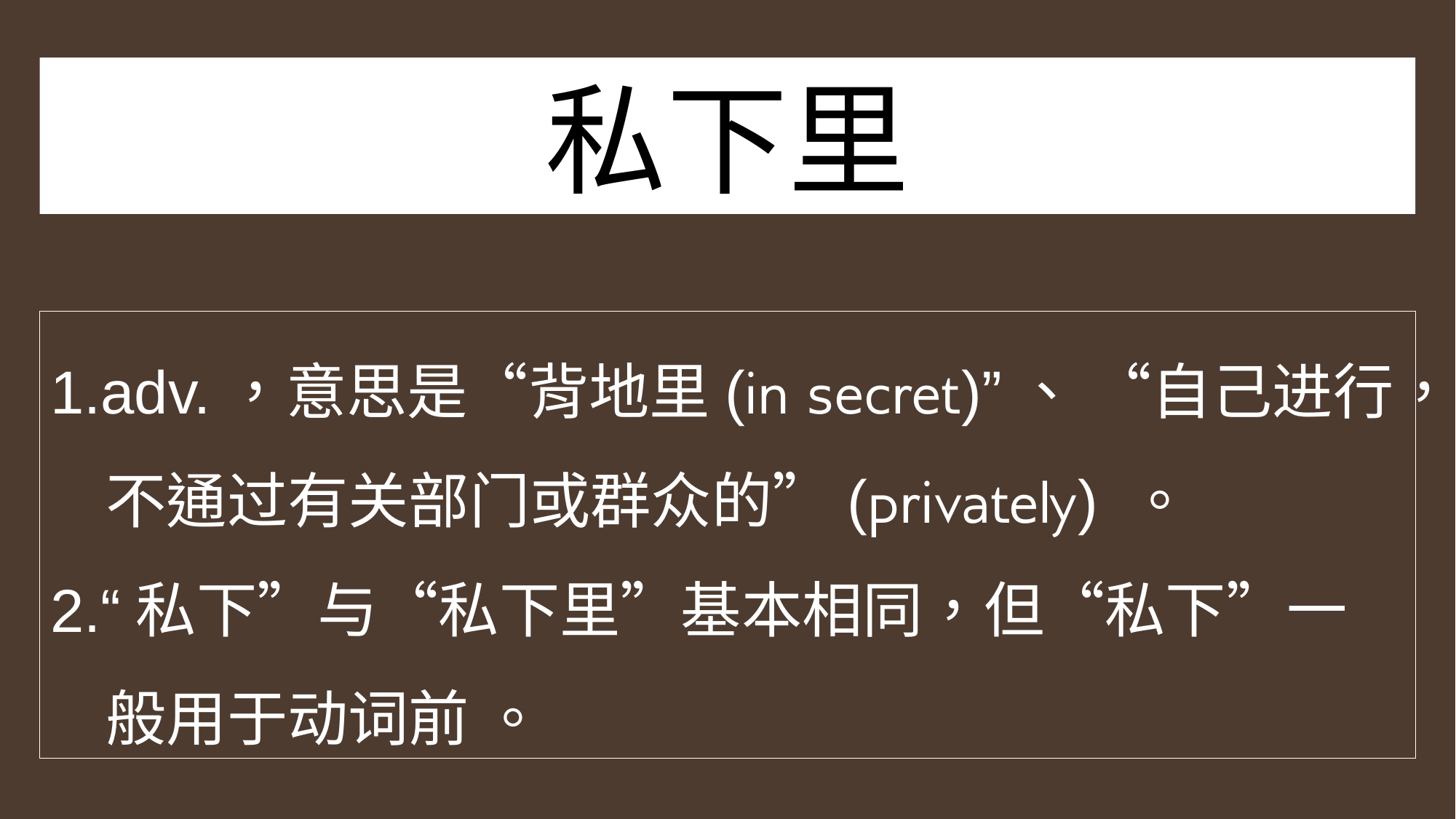

私下里
1.adv.，意思是“背地里(in secret)”、 “自己进行，
   不通过有关部门或群众的”(privately) 。
2.“私下”与“私下里”基本相同，但“私下”一
   般用于动词前 。